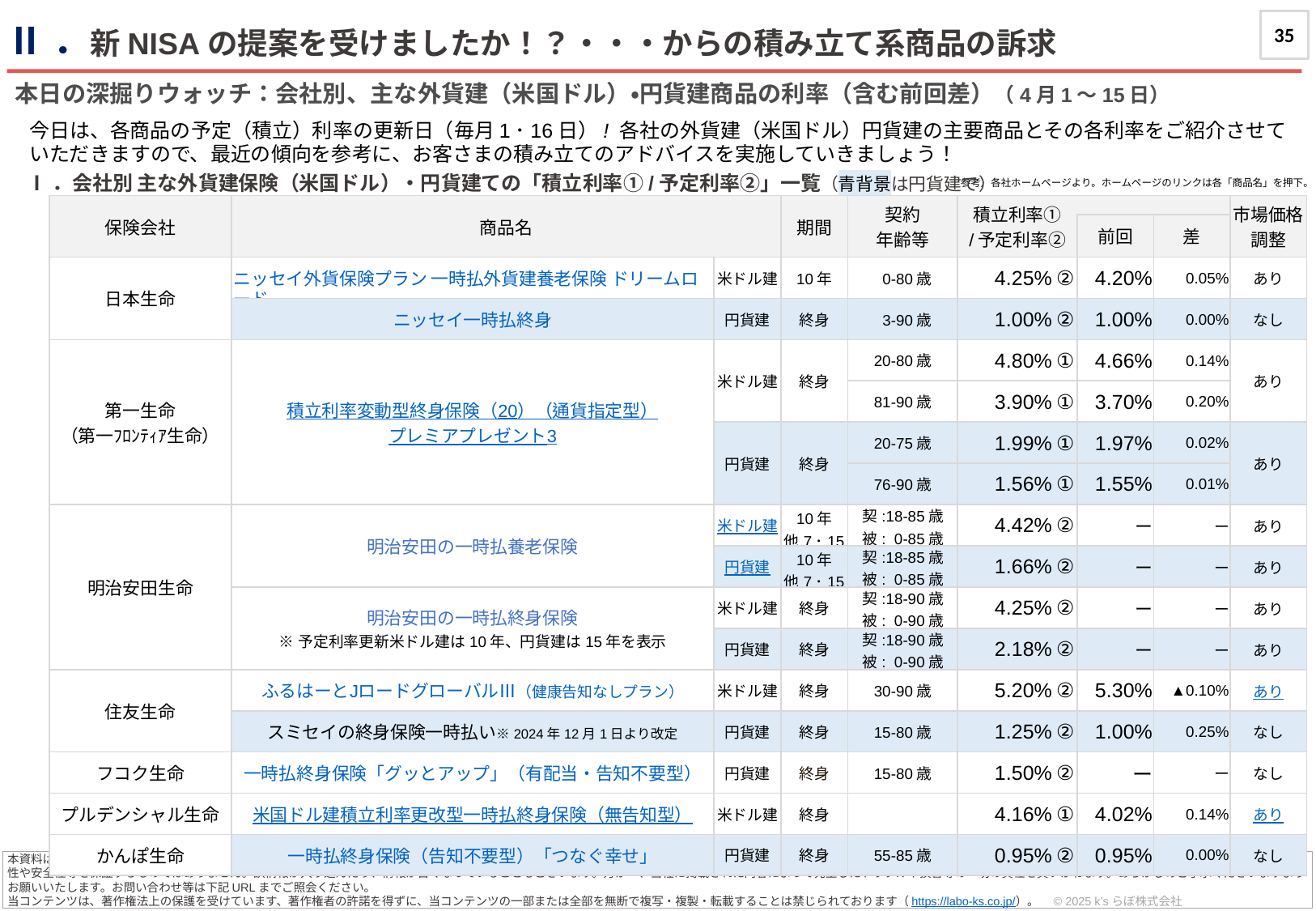

35
Ⅱ．新NISAの提案を受けましたか！？・・・からの積み立て系商品の訴求
journal
本日の深掘りウォッチ：会社別、主な外貨建（米国ドル）・円貨建商品の利率（含む前回差）（4月1～15日）
今日は、各商品の予定（積立）利率の更新日（毎月1･16日）! 各社の外貨建（米国ドル）円貨建の主要商品とその各利率をご紹介させていただきますので、最近の傾向を参考に、お客さまの積み立てのアドバイスを実施していきましょう！
Ⅰ．会社別 主な外貨建保険（米国ドル）・円貨建ての「積立利率①/予定利率②」一覧（青背景は円貨建て）
参考）各社ホームページより。ホームページのリンクは各「商品名」を押下。
| 保険会社 | 商品名 |  | 期間 | 契約 年齢等 | 積立利率① /予定利率② |  |  |  | 市場価格調整 |
| --- | --- | --- | --- | --- | --- | --- | --- | --- | --- |
|  |  |  |  |  |  |  | 前回 | 差 |  |
| 日本生命 | ニッセイ外貨保険プラン 一時払外貨建養老保険 ドリームロード | 米ドル建 | 10年 | 0‐80歳 | 4.25% | ② | 4.20% | 0.05% | あり |
|  | ニッセイ一時払終身 | 円貨建 | 終身 | 3-90歳 | 1.00% | ② | 1.00% | 0.00% | なし |
| 第一生命 （第一ﾌﾛﾝﾃｨｱ生命） | 積立利率変動型終身保険（20）（通貨指定型） プレミアプレゼント3 | 米ドル建 | 終身 | 20-80歳 | 4.80% | ① | 4.66% | 0.14% | あり |
|  |  |  |  | 81-90歳 | 3.90% | ① | 3.70% | 0.20% |  |
|  |  | 円貨建 | 終身 | 20-75歳 | 1.99% | ① | 1.97% | 0.02% | あり |
|  |  |  |  | 76-90歳 | 1.56% | ① | 1.55% | 0.01% |  |
| 明治安田生命 | 明治安田の一時払養老保険 | 米ドル建 | 10年 他7･15 | 契:18-85歳 被: 0-85歳 | 4.42% | ② | ー | ー | あり |
|  |  | 円貨建 | 10年 他7･15 | 契:18-85歳 被: 0-85歳 | 1.66% | ② | ー | ー | あり |
|  | 明治安田の一時払終身保険 ※予定利率更新米ドル建は10年、円貨建は15年を表示 | 米ドル建 | 終身 | 契:18-90歳 被: 0-90歳 | 4.25% | ② | ー | ー | あり |
|  |  | 円貨建 | 終身 | 契:18-90歳 被: 0-90歳 | 2.18% | ② | ー | ー | あり |
| 住友生命 | ふるはーとJロードグローバルⅢ（健康告知なしプラン） | 米ドル建 | 終身 | 30‐90歳 | 5.20% | ② | 5.30% | ▲0.10% | あり |
|  | スミセイの終身保険一時払い※2024年12月1日より改定 | 円貨建 | 終身 | 15-80歳 | 1.25% | ② | 1.00% | 0.25% | なし |
| フコク生命 | 一時払終身保険「グッとアップ」（有配当・告知不要型） | 円貨建 | 終身 | 15-80歳 | 1.50% | ② | ー | ー | なし |
| プルデンシャル生命 | 米国ドル建積立利率更改型一時払終身保険（無告知型） | 米ドル建 | 終身 |  | 4.16% | ① | 4.02% | 0.14% | あり |
| かんぽ生命 | 一時払終身保険（告知不要型）「つなぐ幸せ」 | 円貨建 | 終身 | 55-85歳 | 0.95% | ② | 0.95% | 0.00% | なし |